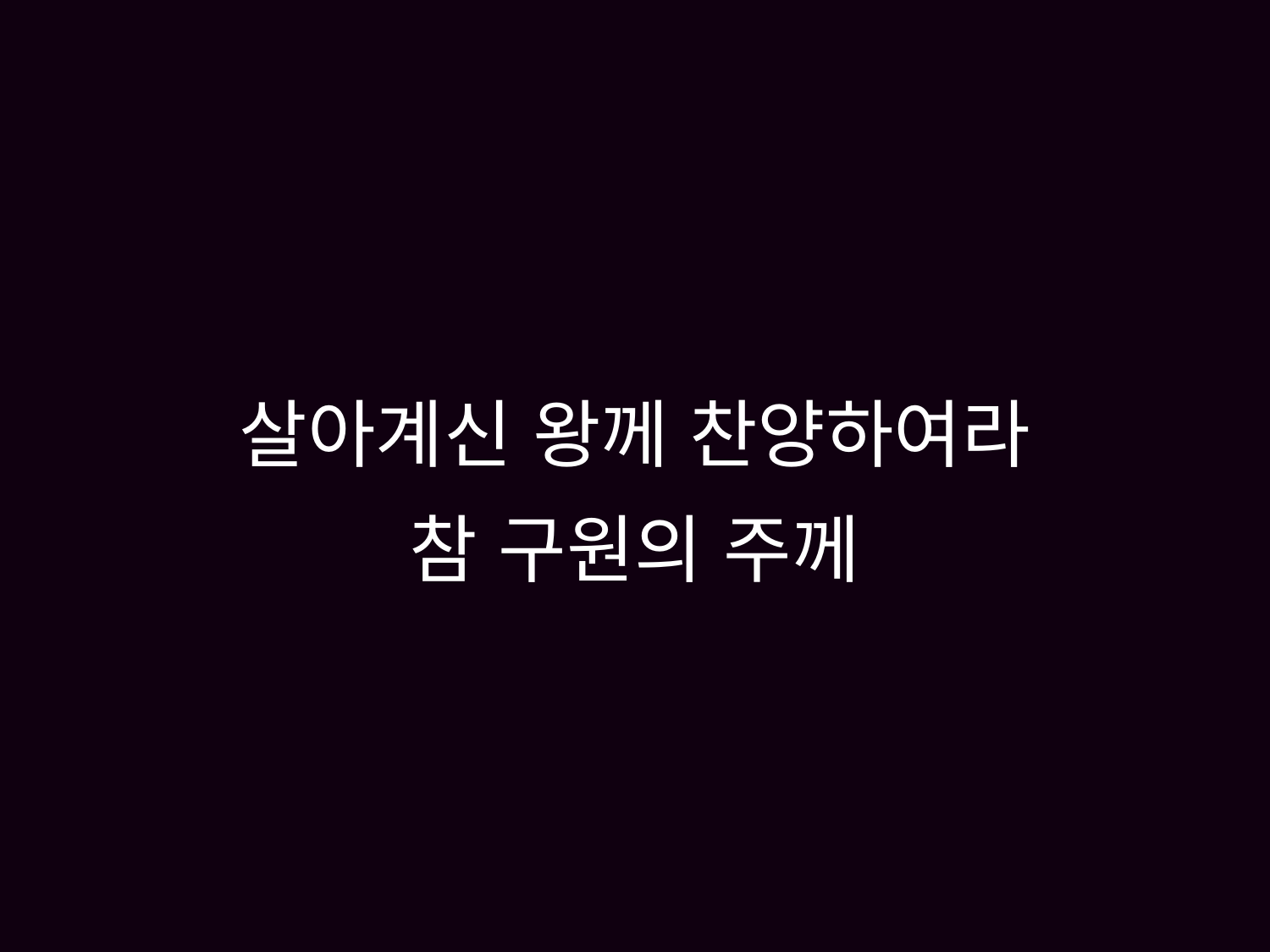

# 살아계신 왕께 찬양하여라 참 구원의 주께